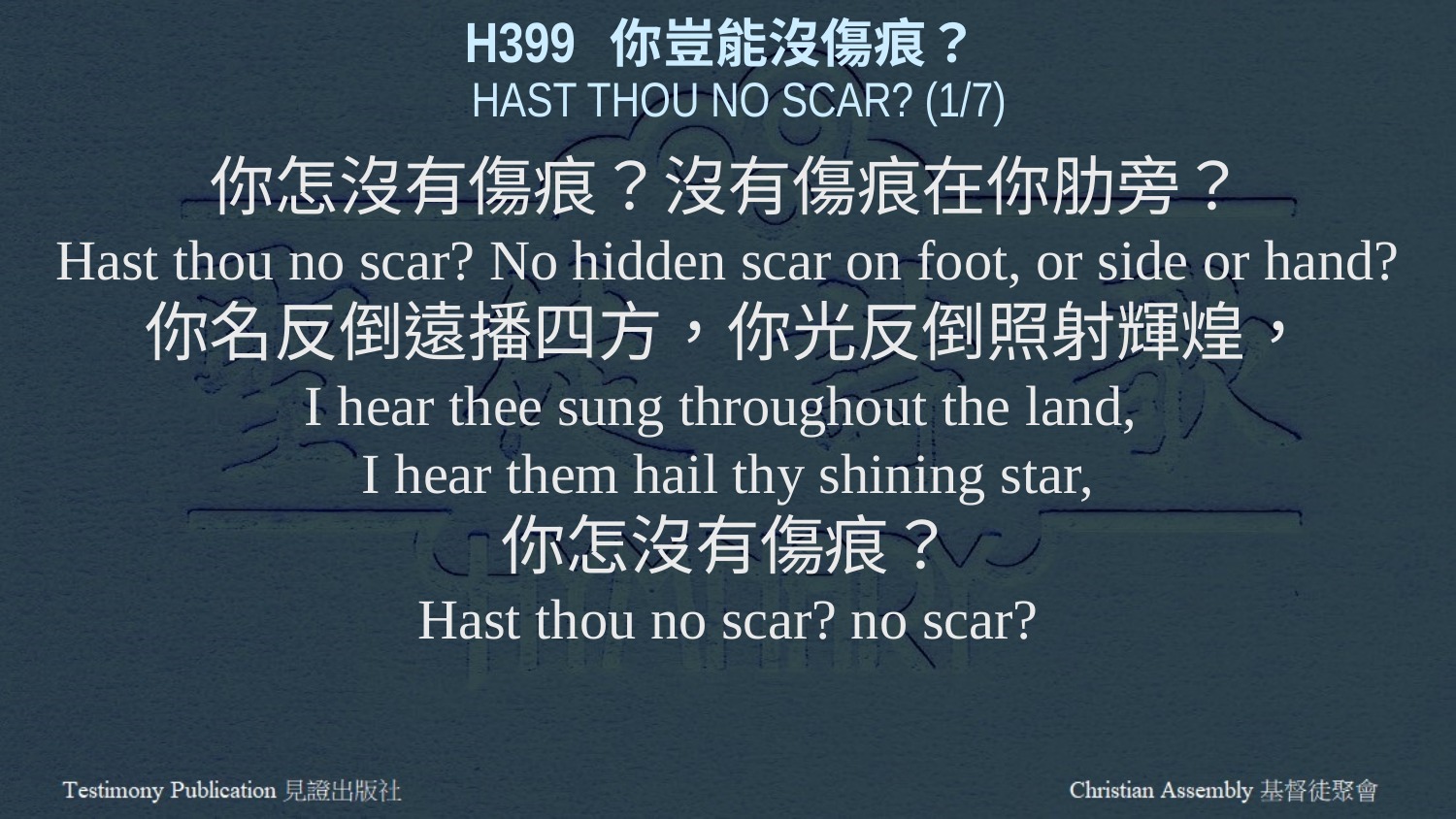

H399  你豈能沒傷痕？
 HAST THOU NO SCAR? (1/7)
你怎沒有傷痕？沒有傷痕在你肋旁？
Hast thou no scar? No hidden scar on foot, or side or hand?
你名反倒遠播四方，你光反倒照射輝煌，
I hear thee sung throughout the land,
I hear them hail thy shining star,
你怎沒有傷痕？
Hast thou no scar? no scar?